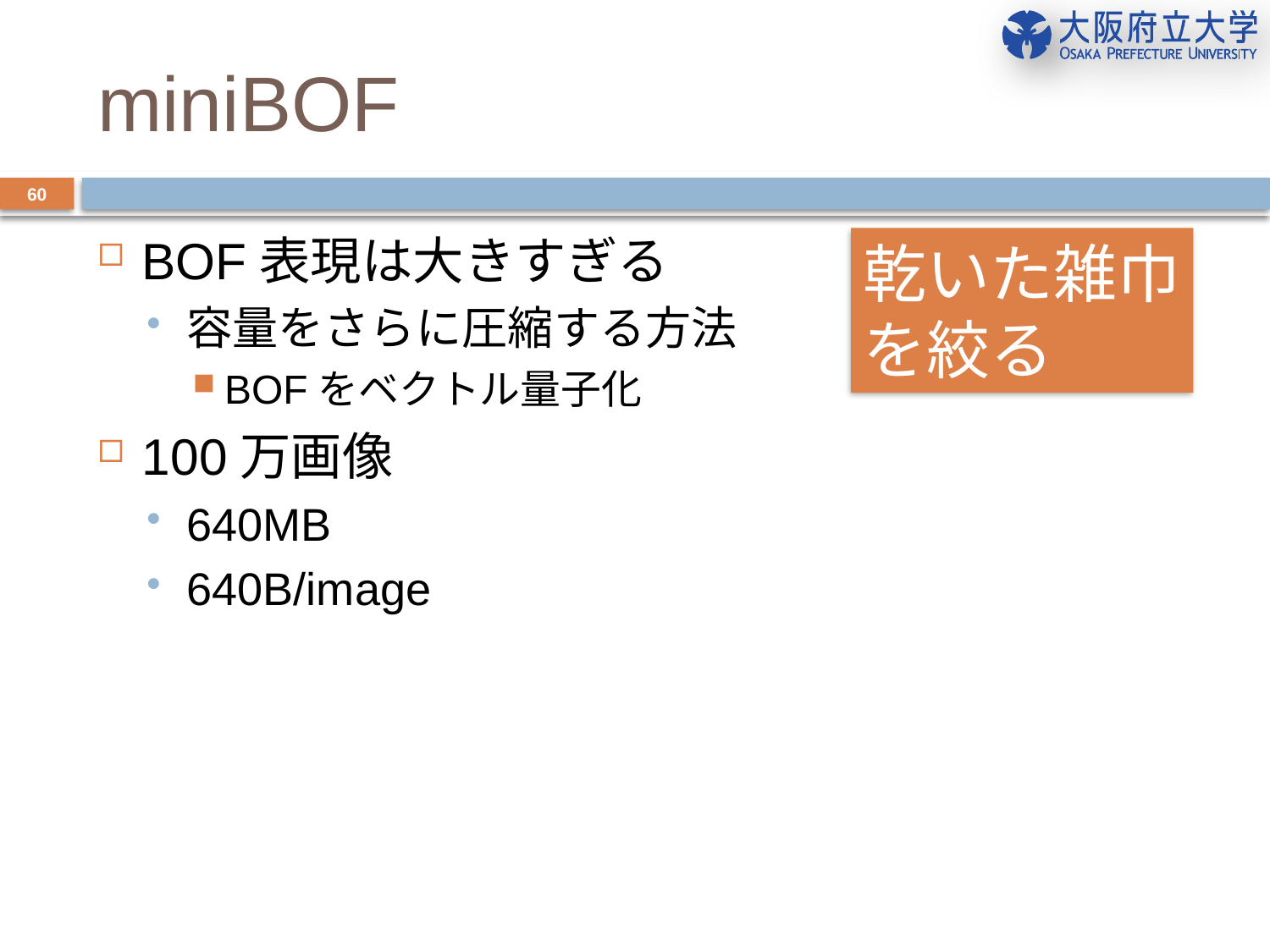

# miniBOF
60
BOF表現は大きすぎる
容量をさらに圧縮する方法
BOFをベクトル量子化
100万画像
640MB
640B/image
乾いた雑巾
を絞る